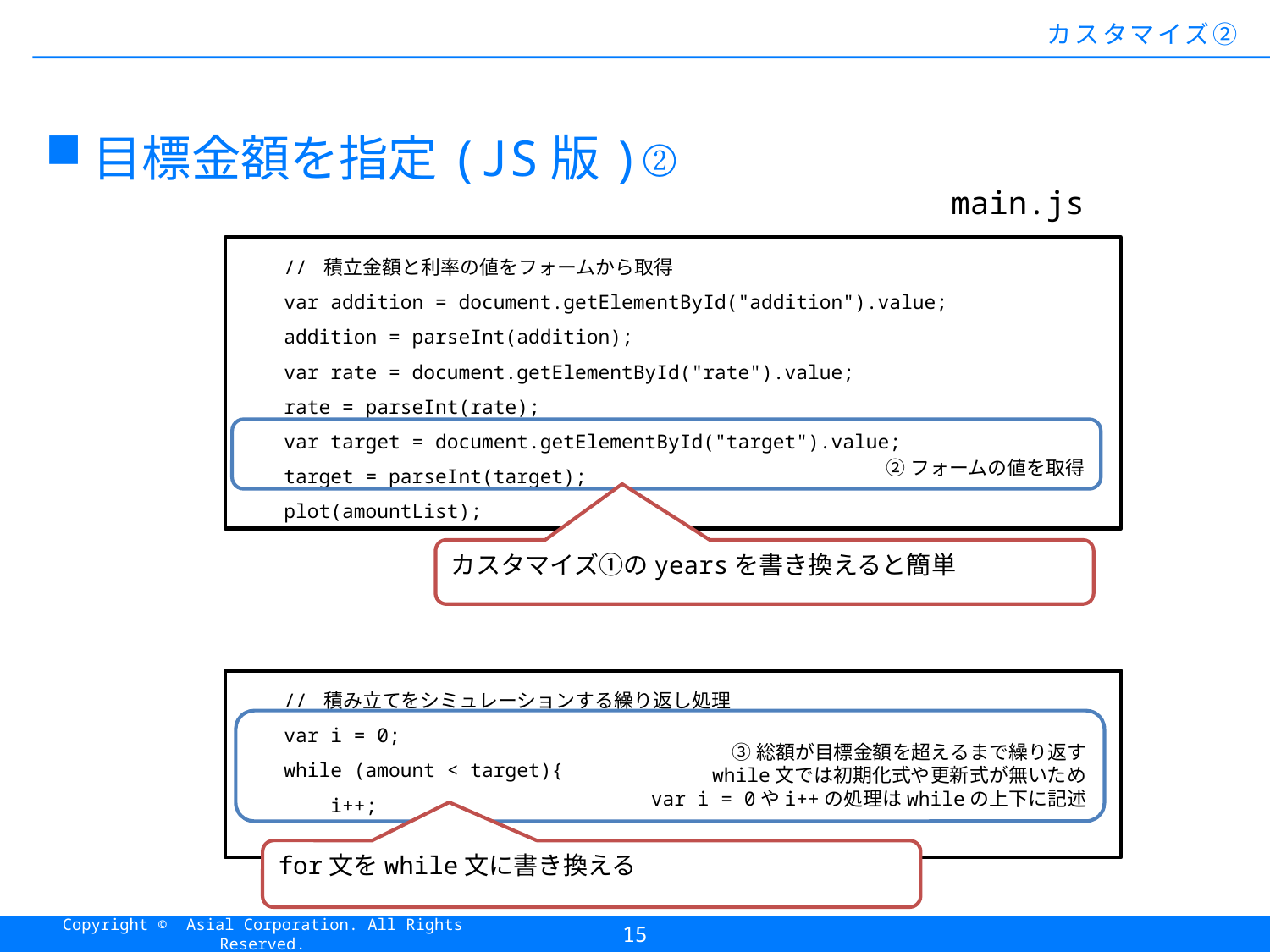

#
カスタマイズ②
目標金額を指定(JS版)②
main.js
    // 積立金額と利率の値をフォームから取得
    var addition = document.getElementById("addition").value;
    addition = parseInt(addition);
    var rate = document.getElementById("rate").value;
    rate = parseInt(rate);
    var target = document.getElementById("target").value;
    target = parseInt(target);
    plot(amountList);
②フォームの値を取得
カスタマイズ①のyearsを書き換えると簡単
    // 積み立てをシミュレーションする繰り返し処理
    var i = 0;
    while (amount < target){
        i++;

③総額が目標金額を超えるまで繰り返す
while文では初期化式や更新式が無いため
var i = 0やi++の処理はwhileの上下に記述
for文をwhile文に書き換える
15